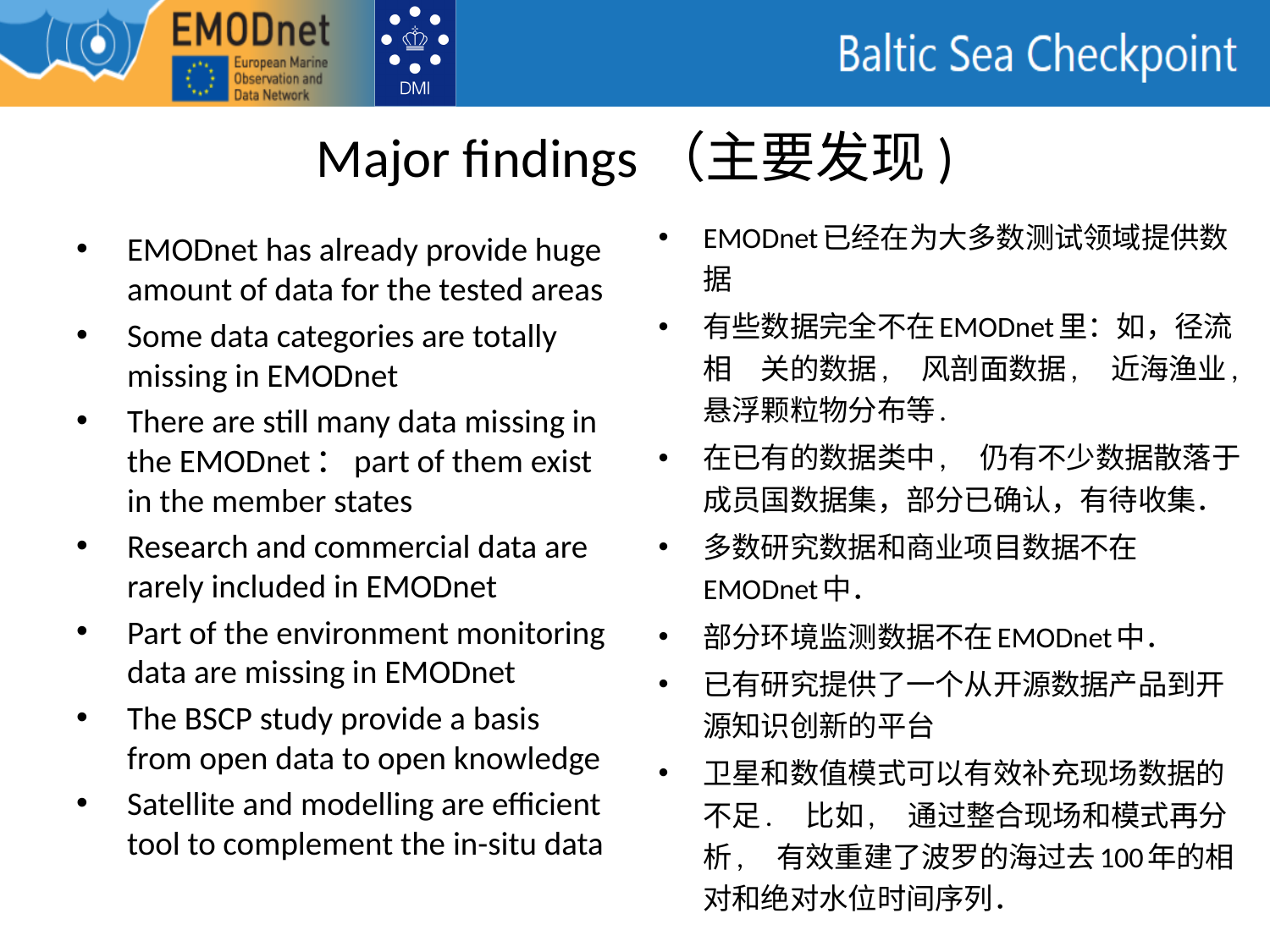

# Major findings（主要发现)
EMODnet已经在为大多数测试领域提供数据
有些数据完全不在EMODnet里：如，径流相　关的数据,　风剖面数据,　近海渔业,悬浮颗粒物分布等.
在已有的数据类中,　仍有不少数据散落于成员国数据集，部分已确认，有待收集．
多数研究数据和商业项目数据不在EMODnet中．
部分环境监测数据不在EMODnet中．
已有研究提供了一个从开源数据产品到开源知识创新的平台
卫星和数值模式可以有效补充现场数据的不足.　比如,　通过整合现场和模式再分析,　有效重建了波罗的海过去100年的相对和绝对水位时间序列．
EMODnet has already provide huge amount of data for the tested areas
Some data categories are totally missing in EMODnet
There are still many data missing in the EMODnet：part of them exist in the member states
Research and commercial data are rarely included in EMODnet
Part of the environment monitoring data are missing in EMODnet
The BSCP study provide a basis from open data to open knowledge
Satellite and modelling are efficient tool to complement the in-situ data